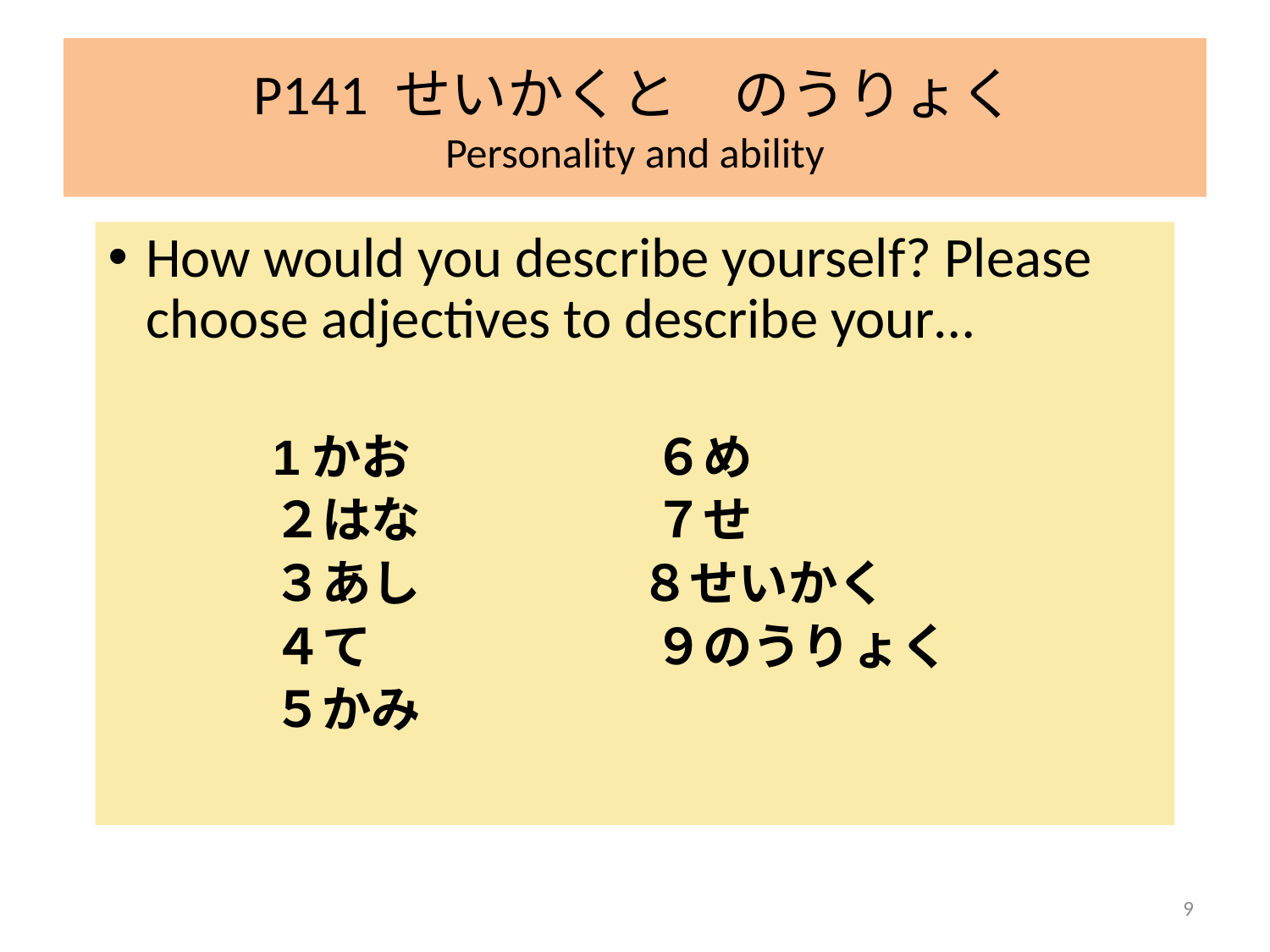

# P141 せいかくと　のうりょく Personality and ability
How would you describe yourself? Please choose adjectives to describe your…

		1かお　　　　	６め
		２はな　　　	７せ
		３あし　　　　  ８せいかく
		４て　　　　	９のうりょく
		５かみ
9